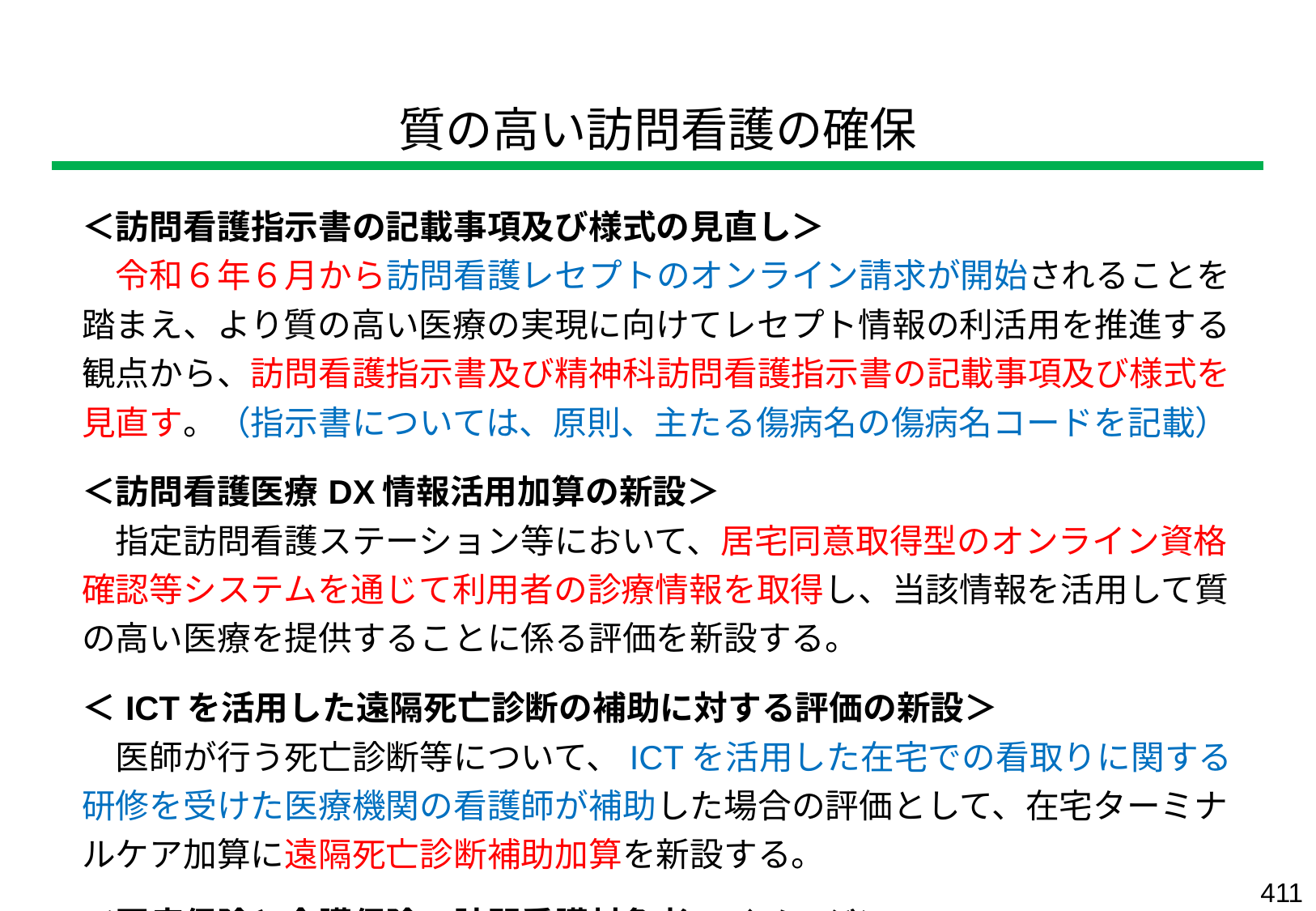

| 質の高い訪問看護の確保 |
| --- |
| ＜訪問看護指示書の記載事項及び様式の見直し＞ 　令和６年６月から訪問看護レセプトのオンライン請求が開始されることを踏まえ、より質の高い医療の実現に向けてレセプト情報の利活用を推進する観点から、訪問看護指示書及び精神科訪問看護指示書の記載事項及び様式を見直す。（指示書については、原則、主たる傷病名の傷病名コードを記載） ＜訪問看護医療DX情報活用加算の新設＞ 　指定訪問看護ステーション等において、居宅同意取得型のオンライン資格確認等システムを通じて利用者の診療情報を取得し、当該情報を活用して質の高い医療を提供することに係る評価を新設する。 ＜ICTを活用した遠隔死亡診断の補助に対する評価の新設＞ 　医師が行う死亡診断等について、ICTを活用した在宅での看取りに関する研修を受けた医療機関の看護師が補助した場合の評価として、在宅ターミナルケア加算に遠隔死亡診断補助加算を新設する。 ＜医療保険と介護保険の訪問看護対象者のイメージ＞ |
| --- |
411